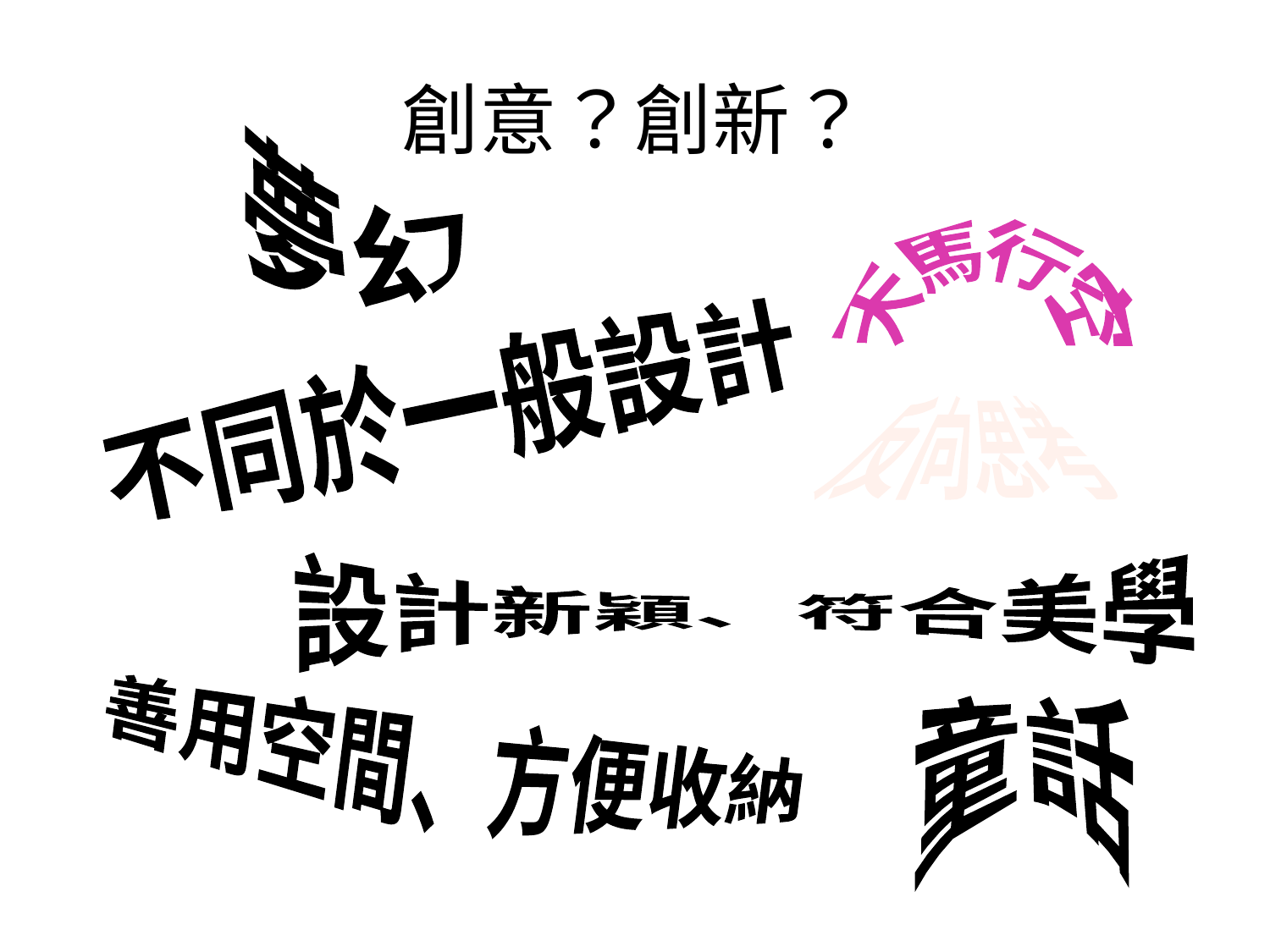

# 創意？創新？
夢幻
天馬行空

不同於一般設計
反向思考
設計新穎、符合美學
童話
善用空間、方便收納